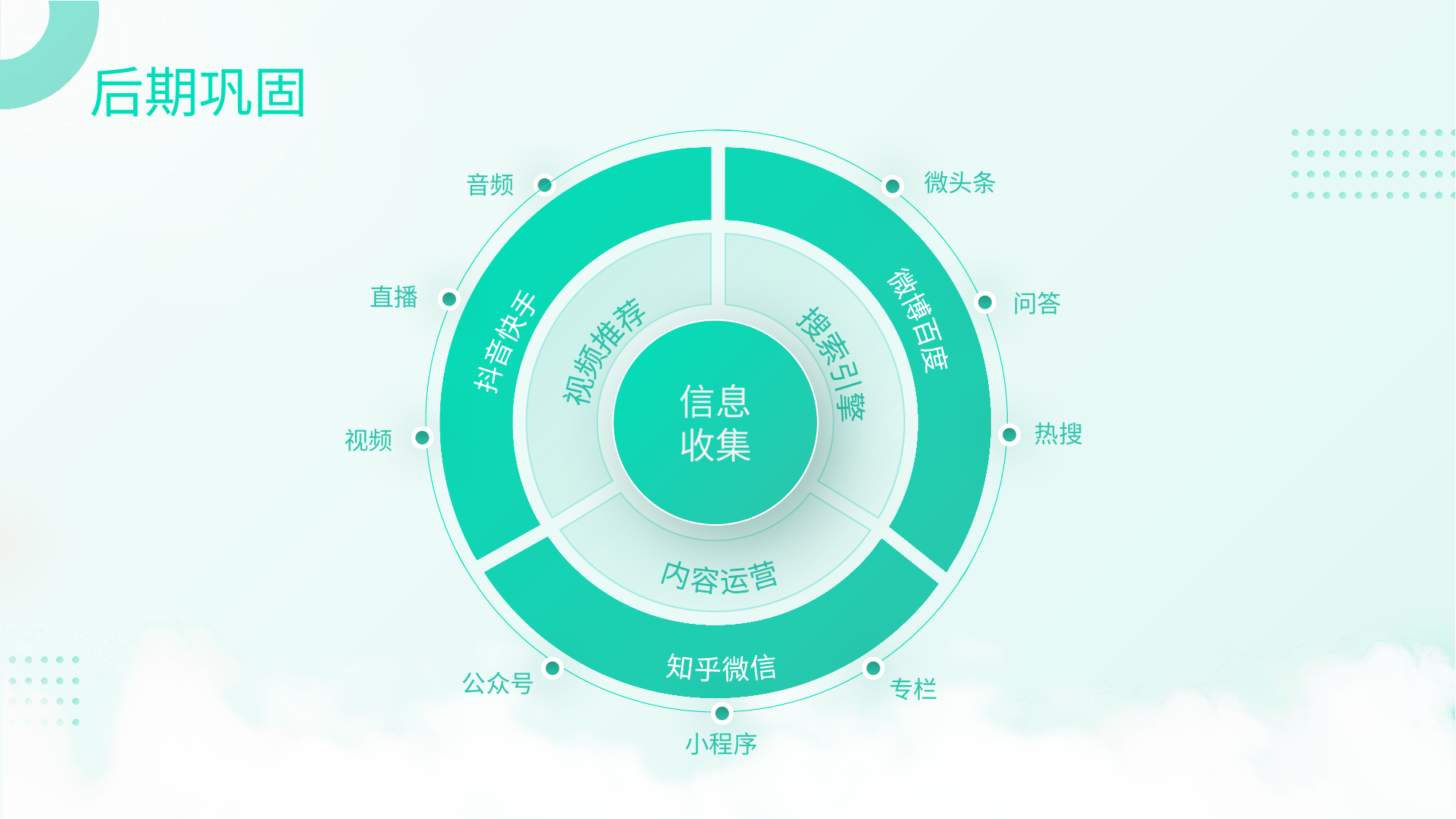

# 后期巩固

微头条
音频
微博百度

直播
搜索引擎
问答
视频推荐

内容运营
信息
收集
抖音快手
热搜
视频

知乎微信

公众号
专栏

小程序